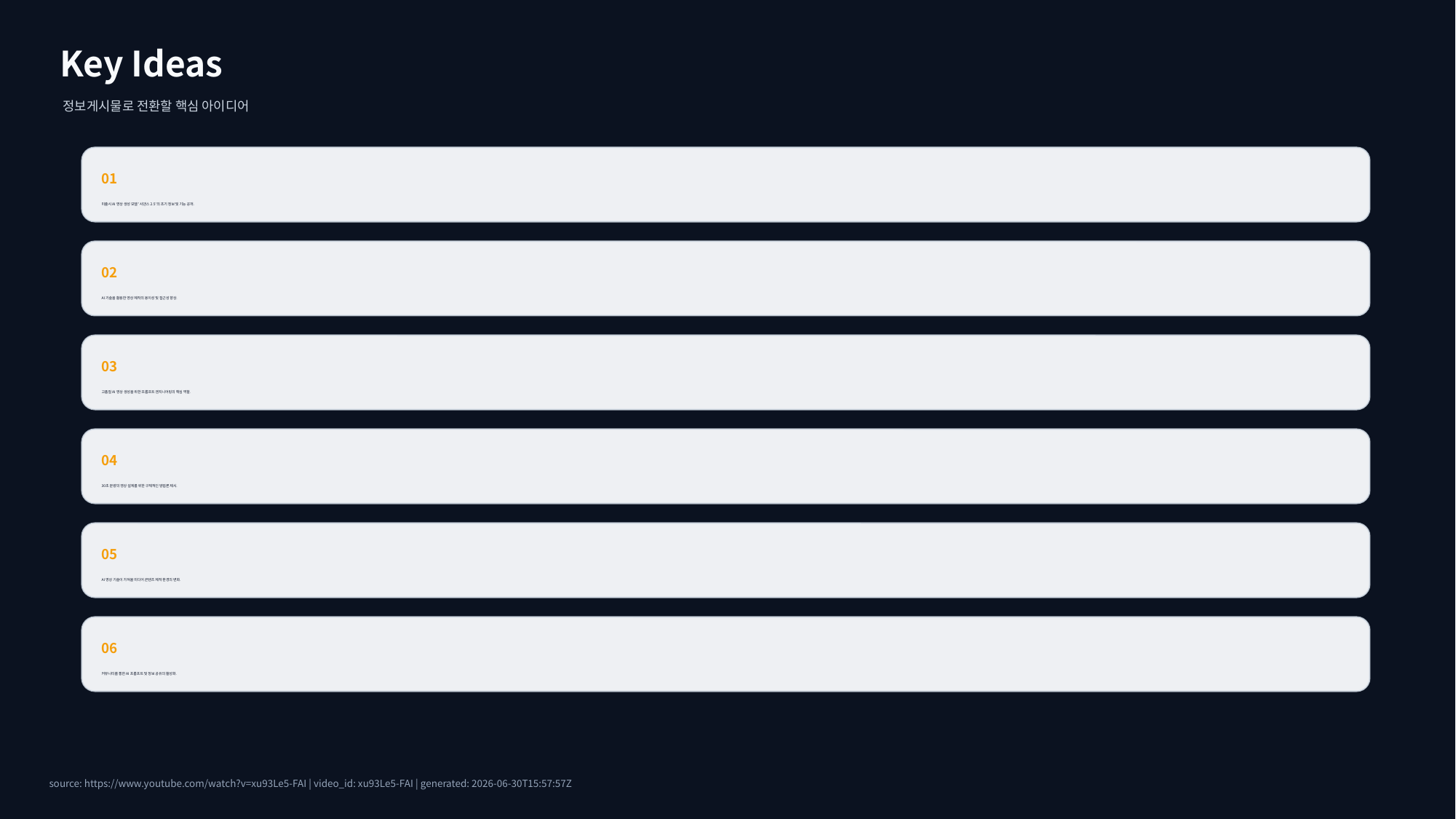

Key Ideas
정보게시물로 전환할 핵심 아이디어

01
미출시 AI 영상 생성 모델 '시댄스 2.5'의 초기 정보 및 기능 공개.

02
AI 기술을 활용한 영상 제작의 용이성 및 접근성 향상.

03
고품질 AI 영상 생성을 위한 프롬프트 엔지니어링의 핵심 역할.

04
30초 분량의 영상 설계를 위한 구체적인 방법론 제시.

05
AI 영상 기술이 가져올 미디어 콘텐츠 제작 환경의 변화.

06
커뮤니티를 통한 AI 프롬프트 및 정보 공유의 활성화.
source: https://www.youtube.com/watch?v=xu93Le5-FAI | video_id: xu93Le5-FAI | generated: 2026-06-30T15:57:57Z